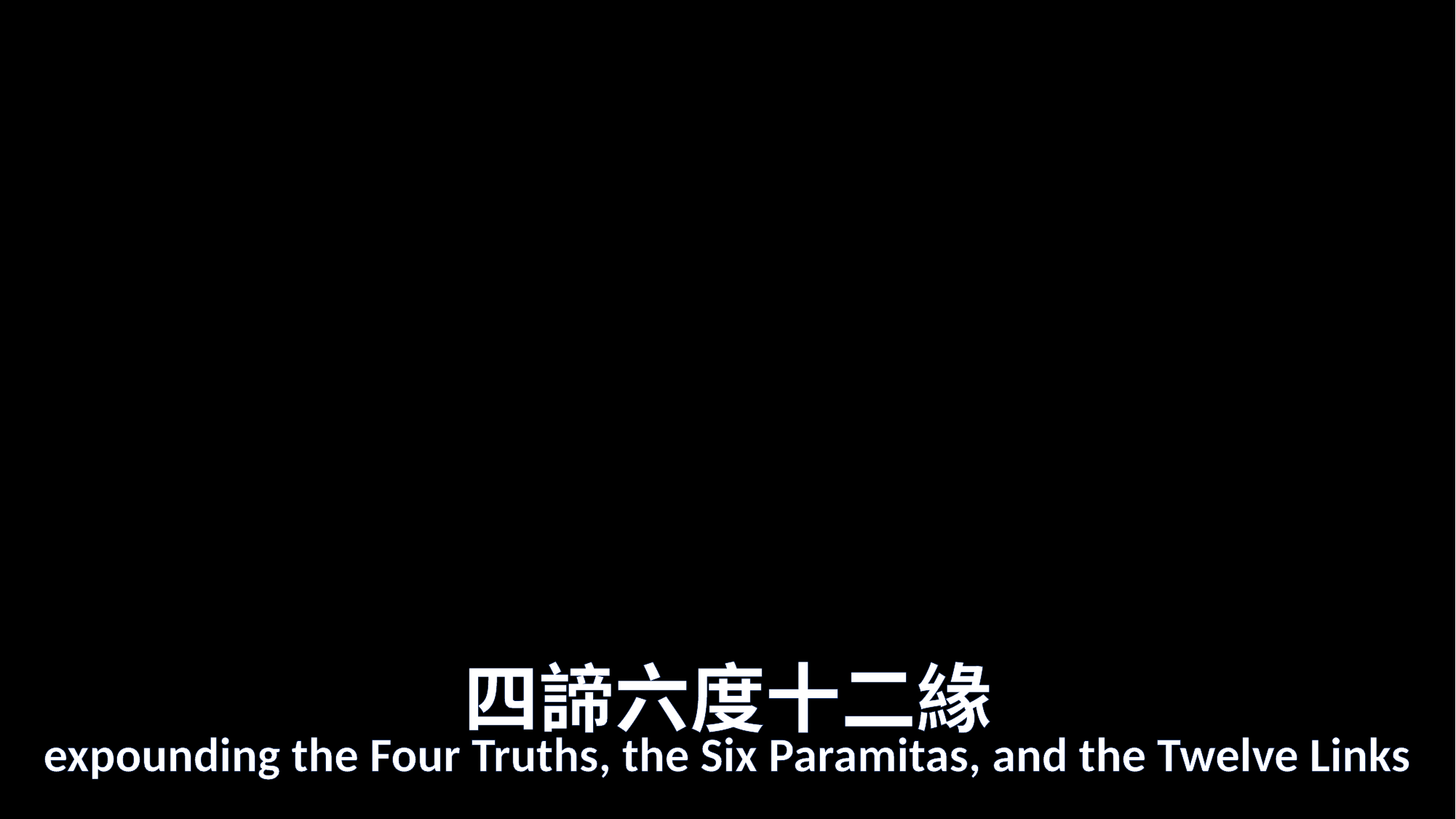

# 四諦六度十二緣
expounding the Four Truths, the Six Paramitas, and the Twelve Links